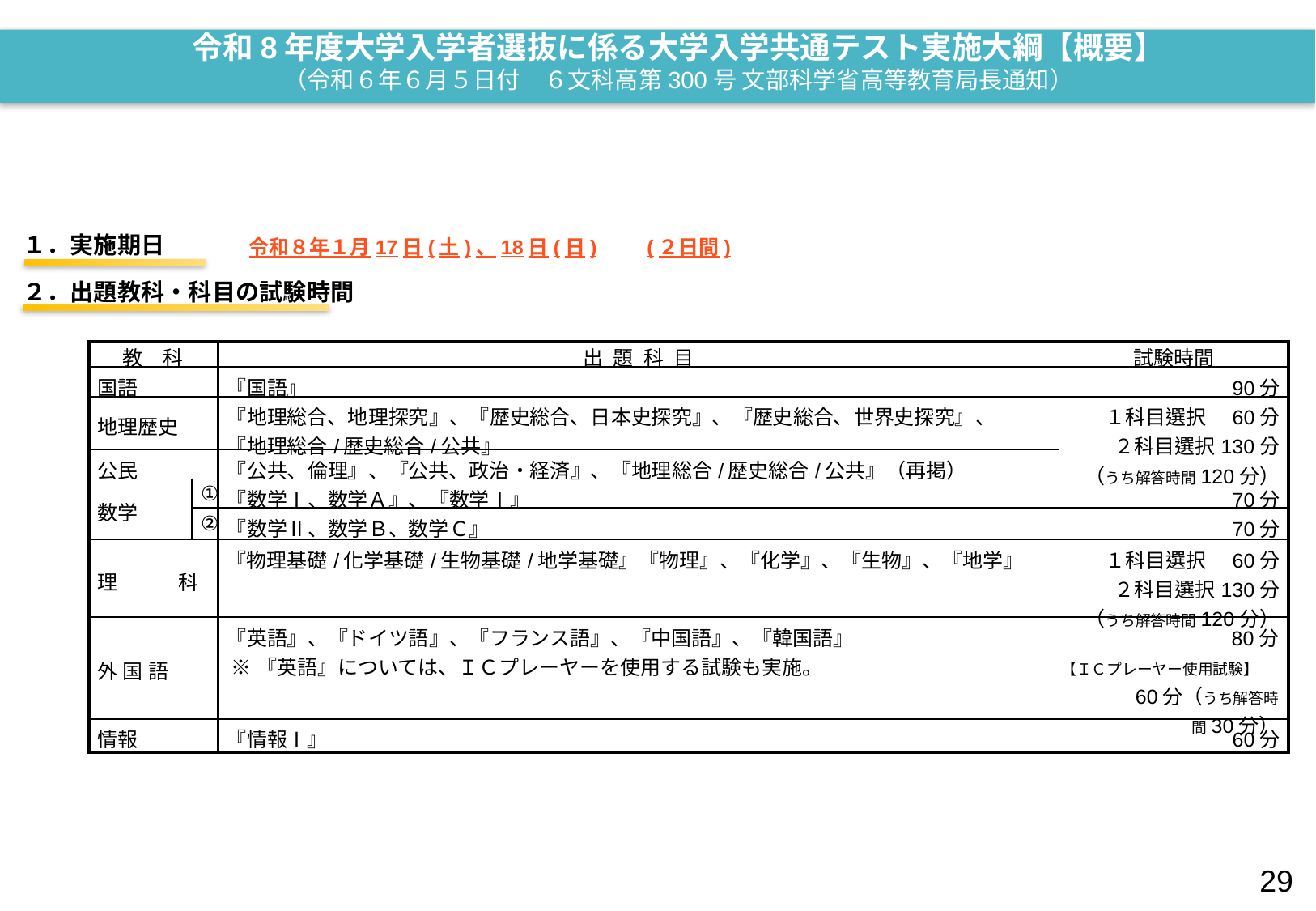

令和8年度大学入学者選抜に係る大学入学共通テスト実施大綱【概要】
（令和６年６月５日付　６文科高第300号 文部科学省高等教育局長通知）

１．実施期日
　　令和８年１月17日(土)、18日(日)　　(２日間)

２．出題教科・科目の試験時間

| 教　科 |  | 出題科目 | 試験時間 |
| --- | --- | --- | --- |
| 国語 |  | 『国語』 | 90分 |
| 地理歴史 |  | 『地理総合、地理探究』、『歴史総合、日本史探究』、『歴史総合、世界史探究』、 『地理総合/歴史総合/公共』 | １科目選択　60分 ２科目選択130分 （うち解答時間120分） |
| 公民 |  | 『公共、倫理』、『公共、政治・経済』、『地理総合/歴史総合/公共』（再掲） |  |
| 数学 | ① | 『数学Ⅰ、数学Ａ』、『数学Ⅰ』 | 70分 |
|  | ② | 『数学Ⅱ、数学Ｂ、数学Ｃ』 | 70分 |
| 理　　　科 |  | 『物理基礎/化学基礎/生物基礎/地学基礎』『物理』、『化学』、『生物』、『地学』 | １科目選択　60分 ２科目選択130分 （うち解答時間120分） |
| 外国語 |  | 『英語』、『ドイツ語』、『フランス語』、『中国語』、『韓国語』 ※『英語』については、ＩＣプレーヤーを使用する試験も実施。 | 80分 【ＩＣプレーヤー使用試験】　　　　 60分（うち解答時間30分） |
| 情報 |  | 『情報Ⅰ』 | 60分 |
29